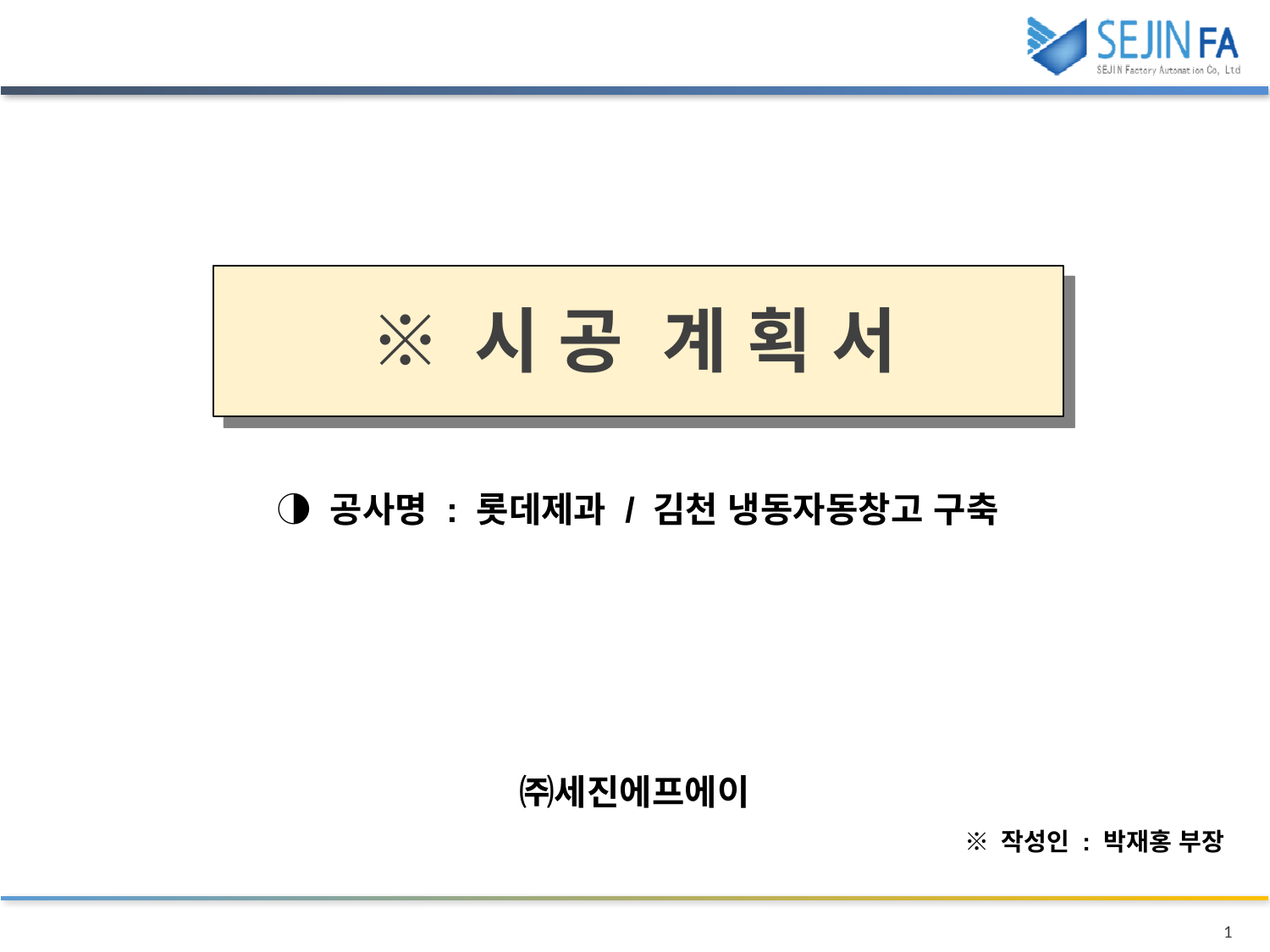

#
※ 시 공  계 획 서
◑ 공사명 : 롯데제과 / 김천 냉동자동창고 구축
㈜세진에프에이
※ 작성인 : 박재홍 부장

1